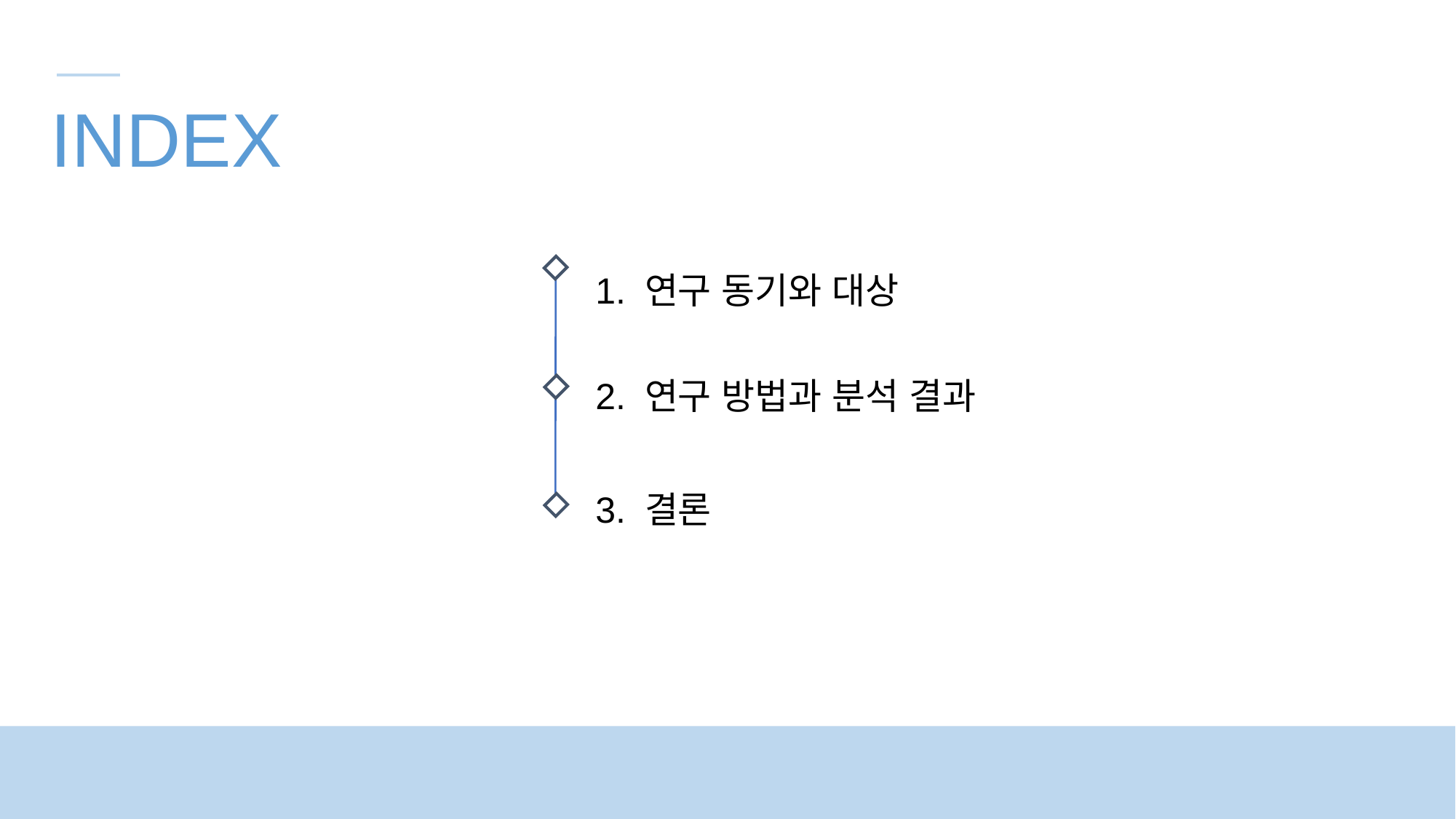

INDEX

1. 연구 동기와 대상
2. 연구 방법과 분석 결과

3. 결론